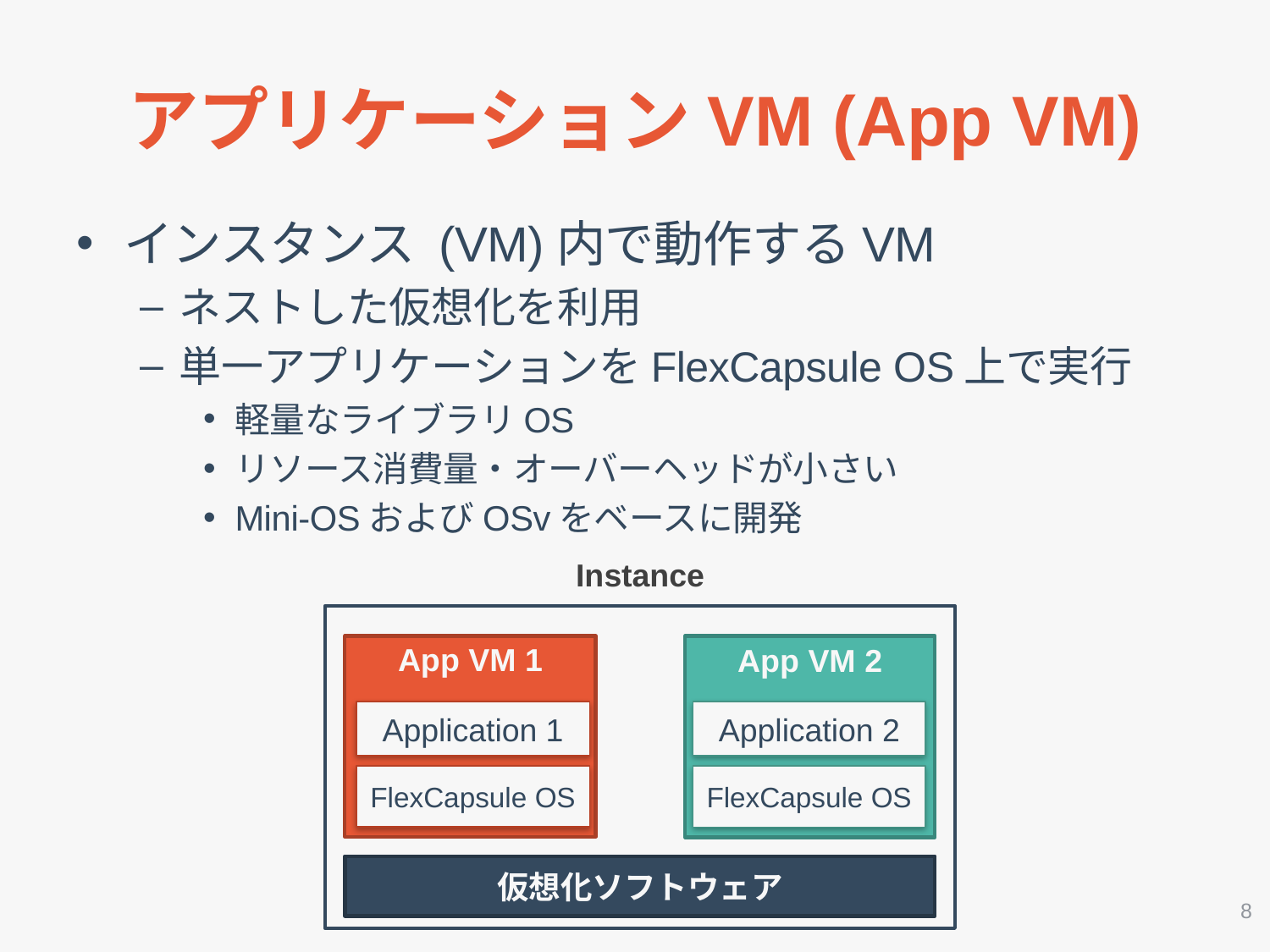

# アプリケーションVM (App VM)
インスタンス (VM)内で動作するVM
ネストした仮想化を利用
単一アプリケーションをFlexCapsule OS上で実行
軽量なライブラリOS
リソース消費量・オーバーヘッドが小さい
Mini-OSおよびOSvをベースに開発
Instance

App VM 1

App VM 2

Application 2
Application 1
FlexCapsule OS
FlexCapsule OS
仮想化ソフトウェア
8